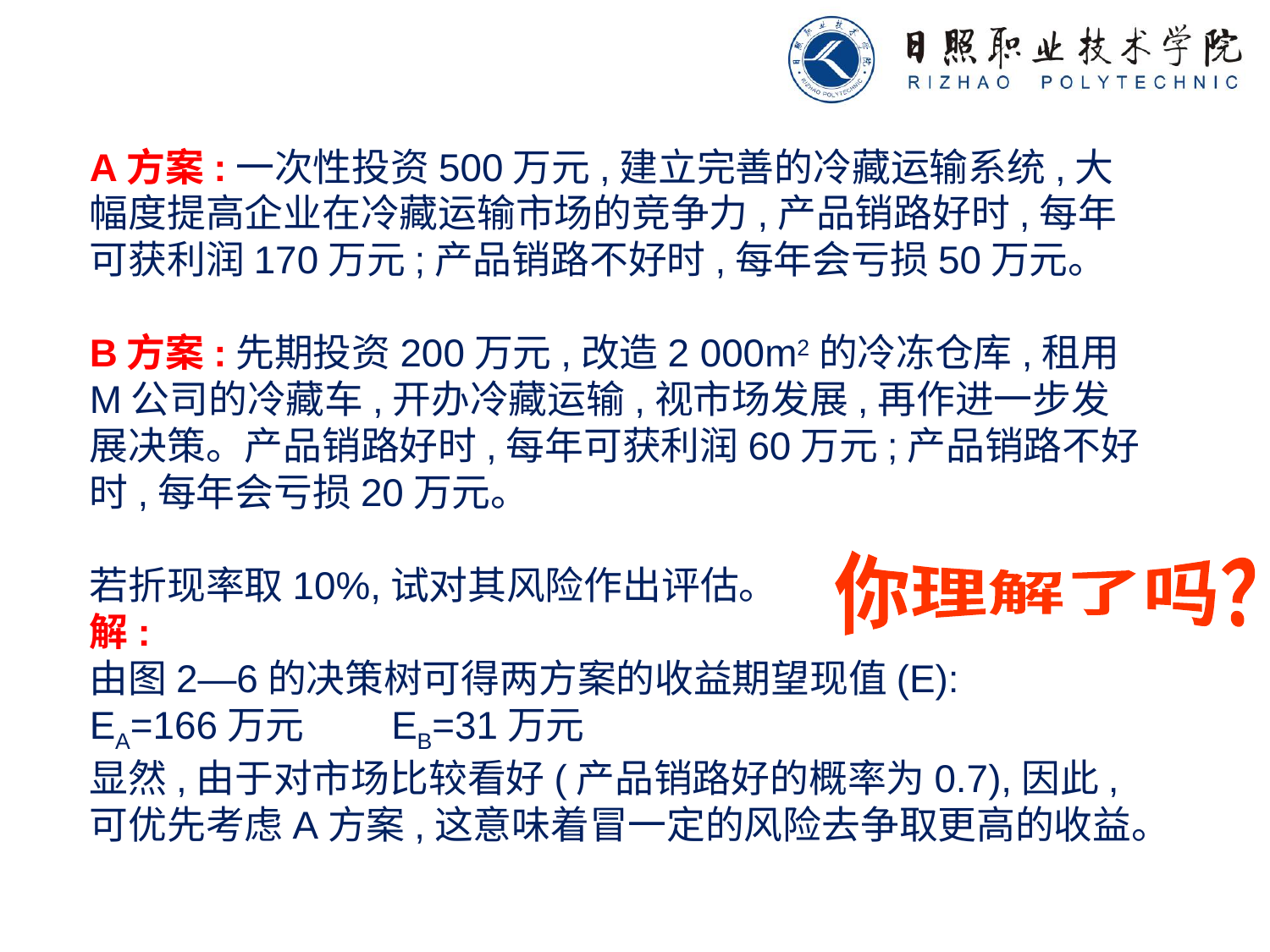

A方案:一次性投资500万元,建立完善的冷藏运输系统,大幅度提高企业在冷藏运输市场的竞争力,产品销路好时,每年可获利润170万元;产品销路不好时,每年会亏损50万元。

B方案:先期投资200万元,改造2 000m2的冷冻仓库,租用M公司的冷藏车,开办冷藏运输,视市场发展,再作进一步发展决策。产品销路好时,每年可获利润60万元;产品销路不好时,每年会亏损20万元。

若折现率取10%,试对其风险作出评估。
解:
由图2—6的决策树可得两方案的收益期望现值(E):
EA=166万元　　EB=31万元
显然,由于对市场比较看好(产品销路好的概率为0.7),因此,可优先考虑A方案,这意味着冒一定的风险去争取更高的收益。
你理解了吗？